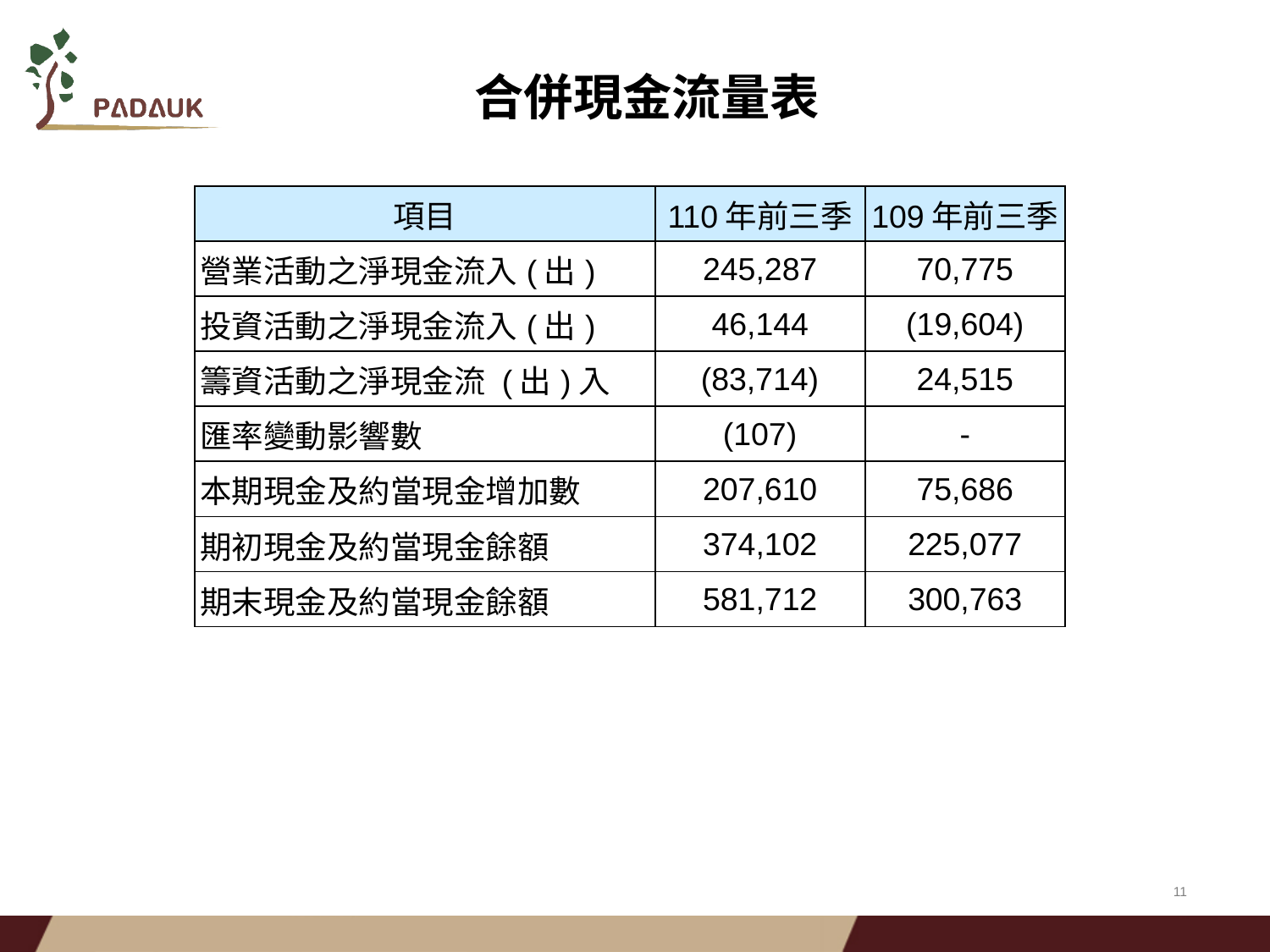

合併現金流量表
| 項目 | 110年前三季 | 109年前三季 |
| --- | --- | --- |
| 營業活動之淨現金流入(出) | 245,287 | 70,775 |
| 投資活動之淨現金流入(出) | 46,144 | (19,604) |
| 籌資活動之淨現金流 (出)入 | (83,714) | 24,515 |
| 匯率變動影響數 | (107) | - |
| 本期現金及約當現金增加數 | 207,610 | 75,686 |
| 期初現金及約當現金餘額 | 374,102 | 225,077 |
| 期末現金及約當現金餘額 | 581,712 | 300,763 |
11